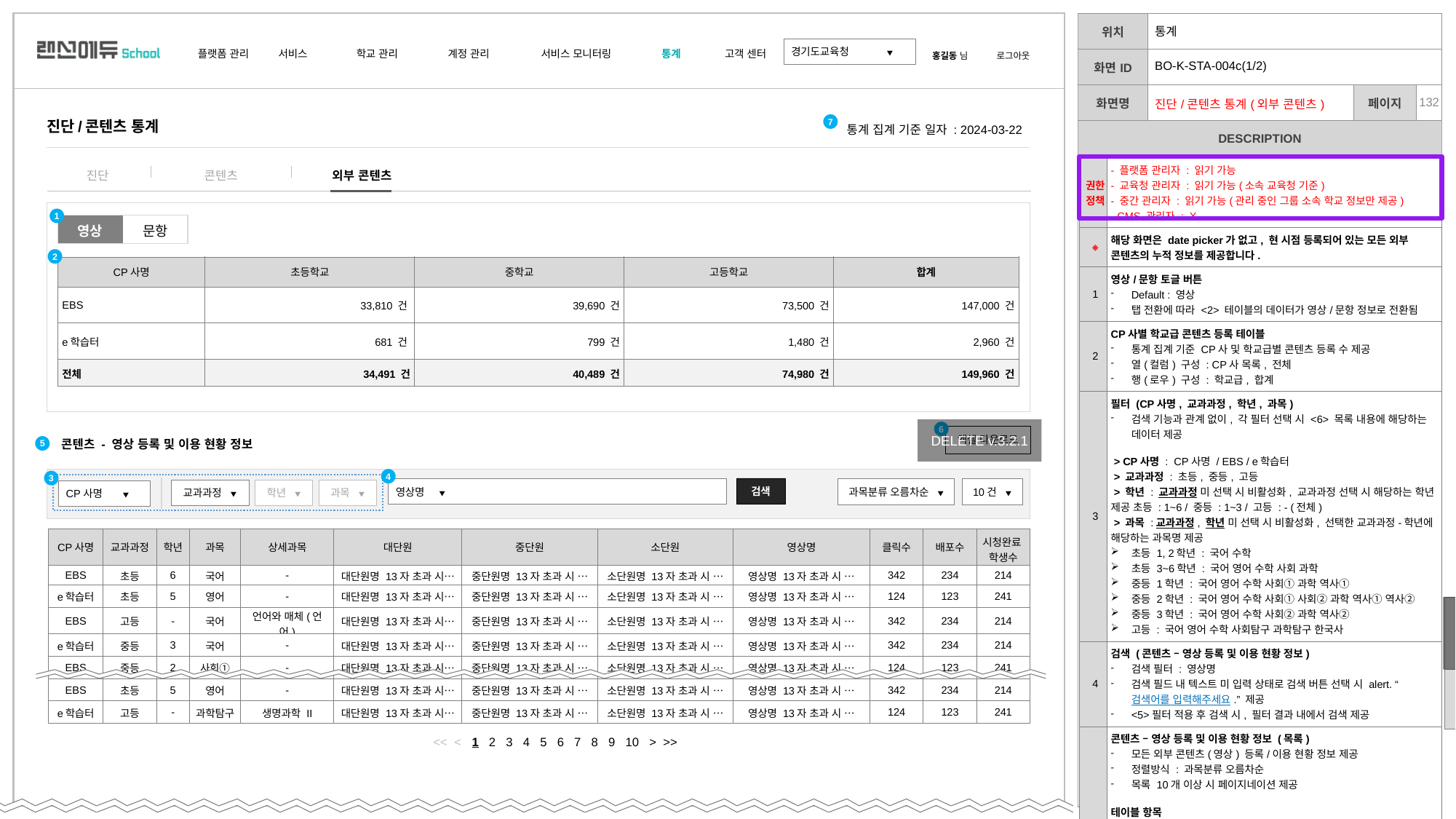

| Ver | Description |
| --- | --- |
| 3.0.24 | <2> 그래프 UI 변경 (도넛형 그래프 → 테이블) 학교급별 등록 수, 과목별 등록 수 내용 정의 삭제 넘버링 전면 수정 |
| 3.1.1 | <3> CP사명 커넥트 에듀 삭제 <6> 엑셀 다운로드 삭제 |
|  | 통계 |  |  |
| --- | --- | --- | --- |
|  | BO-K-STA-004c(1/2) |  |  |
|  | 진단/콘텐츠 통계(외부 콘텐츠) |  |  |
7
통계 집계 기준 일자 : 2024-03-22
진단/콘텐츠 통계

| 권한 정책 | - 플랫폼 관리자 : 읽기 가능 - 교육청 관리자 : 읽기 가능(소속 교육청 기준) - 중간 관리자 : 읽기 가능(관리 중인 그룹 소속 학교 정보만 제공) - CMS 관리자 : X |
| --- | --- |
| ※ | 해당 화면은 date picker가 없고, 현 시점 등록되어 있는 모든 외부 콘텐츠의 누적 정보를 제공합니다. |
| 1 | 영상/문항 토글 버튼 Default : 영상 탭 전환에 따라 <2> 테이블의 데이터가 영상/문항 정보로 전환됨 |
| 2 | CP사별 학교급 콘텐츠 등록 테이블 통계 집계 기준 CP사 및 학교급별 콘텐츠 등록 수 제공 열(컬럼) 구성 : CP사 목록, 전체 행(로우) 구성 : 학교급, 합계 |
| 3 | 필터 (CP사명, 교과과정, 학년, 과목) 검색 기능과 관계 없이, 각 필터 선택 시 <6> 목록 내용에 해당하는 데이터 제공 > CP사명 : CP사명 / EBS / e학습터 > 교과과정 : 초등, 중등, 고등 > 학년 : 교과과정 미 선택 시 비활성화, 교과과정 선택 시 해당하는 학년 제공 초등 : 1~6 / 중등 : 1~3 / 고등 : - (전체) > 과목 :교과과정, 학년 미 선택 시 비활성화, 선택한 교과과정-학년에 해당하는 과목명 제공 초등 1, 2학년 : 국어 수학 초등 3~6학년 : 국어 영어 수학 사회 과학 중등 1학년 : 국어 영어 수학 사회① 과학 역사① 중등 2학년 : 국어 영어 수학 사회① 사회② 과학 역사① 역사② 중등 3학년 : 국어 영어 수학 사회② 과학 역사② 고등 : 국어 영어 수학 사회탐구 과학탐구 한국사 |
| 4 | 검색 (콘텐츠 – 영상 등록 및 이용 현황 정보) 검색 필터 : 영상명 검색 필드 내 텍스트 미 입력 상태로 검색 버튼 선택 시 alert. “검색어를 입력해주세요.” 제공 <5>필터 적용 후 검색 시, 필터 결과 내에서 검색 제공 |
| 5 | 콘텐츠 – 영상 등록 및 이용 현황 정보 (목록) 모든 외부 콘텐츠(영상) 등록/이용 현황 정보 제공 정렬방식 : 과목분류 오름차순 목록 10개 이상 시 페이지네이션 제공 테이블 항목 > CP사명 : EBS / e학습터 (추후 추가될 수 있음) > 교과과정 : 초등 / 중등 / 고등 > 학년 : 1~6 / 1~3 / - (고등은 학년 정보 없음) > 과목 : 해당 문항의 과목명 > 상세과목 : 해당 문항의 상세과목명 (최대 8자) > 대/중/소단원 : 해당 문항의 대/중/소단원명, 글자수가 영역을 초과할 시 말줄임표 (…) 제공 (최대 13자) > 영상명 : 해당 영상의 이름, 글자수가 영역을 초과할 시 말줄임표 (…) 제공 (최대 13자) > 클릭수 : 해당 영상을 클릭(조회)한 수 > 배포수 : 해당 영상을 배포한 수 > 시청완료 학생수 : 해당 영상을 시청 완료한 학생 수 |
콘텐츠
외부 콘텐츠
진단

1
| 영상 | 문항 |
| --- | --- |
2
| CP사명 | 초등학교 | 중학교 | 고등학교 | 합계 |
| --- | --- | --- | --- | --- |
| EBS | 33,810 건 | 39,690 건 | 73,500 건 | 147,000 건 |
| e학습터 | 681 건 | 799 건 | 1,480 건 | 2,960 건 |
| 전체 | 34,491 건 | 40,489 건 | 74,980 건 | 149,960 건 |
과목분류 오름차순 ▼
----------------------------------
과목분류 내림차순
DELETE v.3.2.1
6
엑셀 다운로드
5
콘텐츠 - 영상 등록 및 이용 현황 정보
4

3

검색

과목분류 오름차순   ▼
10건   ▼
영상명     ▼
교과과정   ▼
학년   ▼
과목   ▼
 CP사명       ▼
| CP사명 | 교과과정 | 학년 | 과목 | 상세과목 | 대단원 | 중단원 | 소단원 | 영상명 | 클릭수 | 배포수 | 시청완료 학생수 |
| --- | --- | --- | --- | --- | --- | --- | --- | --- | --- | --- | --- |
| EBS | 초등 | 6 | 국어 | - | 대단원명 13자 초과 시… | 중단원명 13자 초과 시 … | 소단원명 13자 초과 시 … | 영상명 13자 초과 시 … | 342 | 234 | 214 |
| e학습터 | 초등 | 5 | 영어 | - | 대단원명 13자 초과 시… | 중단원명 13자 초과 시 … | 소단원명 13자 초과 시 … | 영상명 13자 초과 시 … | 124 | 123 | 241 |
| EBS | 고등 | - | 국어 | 언어와 매체(언어) | 대단원명 13자 초과 시… | 중단원명 13자 초과 시 … | 소단원명 13자 초과 시 … | 영상명 13자 초과 시 … | 342 | 234 | 214 |
| e학습터 | 중등 | 3 | 국어 | - | 대단원명 13자 초과 시… | 중단원명 13자 초과 시 … | 소단원명 13자 초과 시 … | 영상명 13자 초과 시 … | 342 | 234 | 214 |
| EBS | 중등 | 2 | 사회① | - | 대단원명 13자 초과 시… | 중단원명 13자 초과 시 … | 소단원명 13자 초과 시 … | 영상명 13자 초과 시 … | 124 | 123 | 241 |
| EBS | 초등 | 5 | 영어 | - | 대단원명 13자 초과 시… | 중단원명 13자 초과 시 … | 소단원명 13자 초과 시 … | 영상명 13자 초과 시 … | 342 | 234 | 214 |
| e학습터 | 고등 | - | 과학탐구 | 생명과학 II | 대단원명 13자 초과 시… | 중단원명 13자 초과 시 … | 소단원명 13자 초과 시 … | 영상명 13자 초과 시 … | 124 | 123 | 241 |
DELETE v.3.2.1
| 6 | 엑셀 다운로드 다운로드 시점 조회한 <7>의 내용이 엑셀로 다운로드 (영상ID가 포함되어야 함) CP사명, 교과과정, 학년, 과목, 상세과목, 대단원, 중단원, 소단원, 영상ID, 영상명, 클릭수, 배포수, 시청완료 학생수 |
| --- | --- |
| 7 | 통계 집계 기준 일자 화면 접근 시점에 제공하는 통계의 집계 기준 일자 YYYY-MM-DD [진단/콘텐츠 메뉴] 내에서 탭 별 제공 |

<<  <   1   2   3   4   5   6   7   8   9   10   >  >>